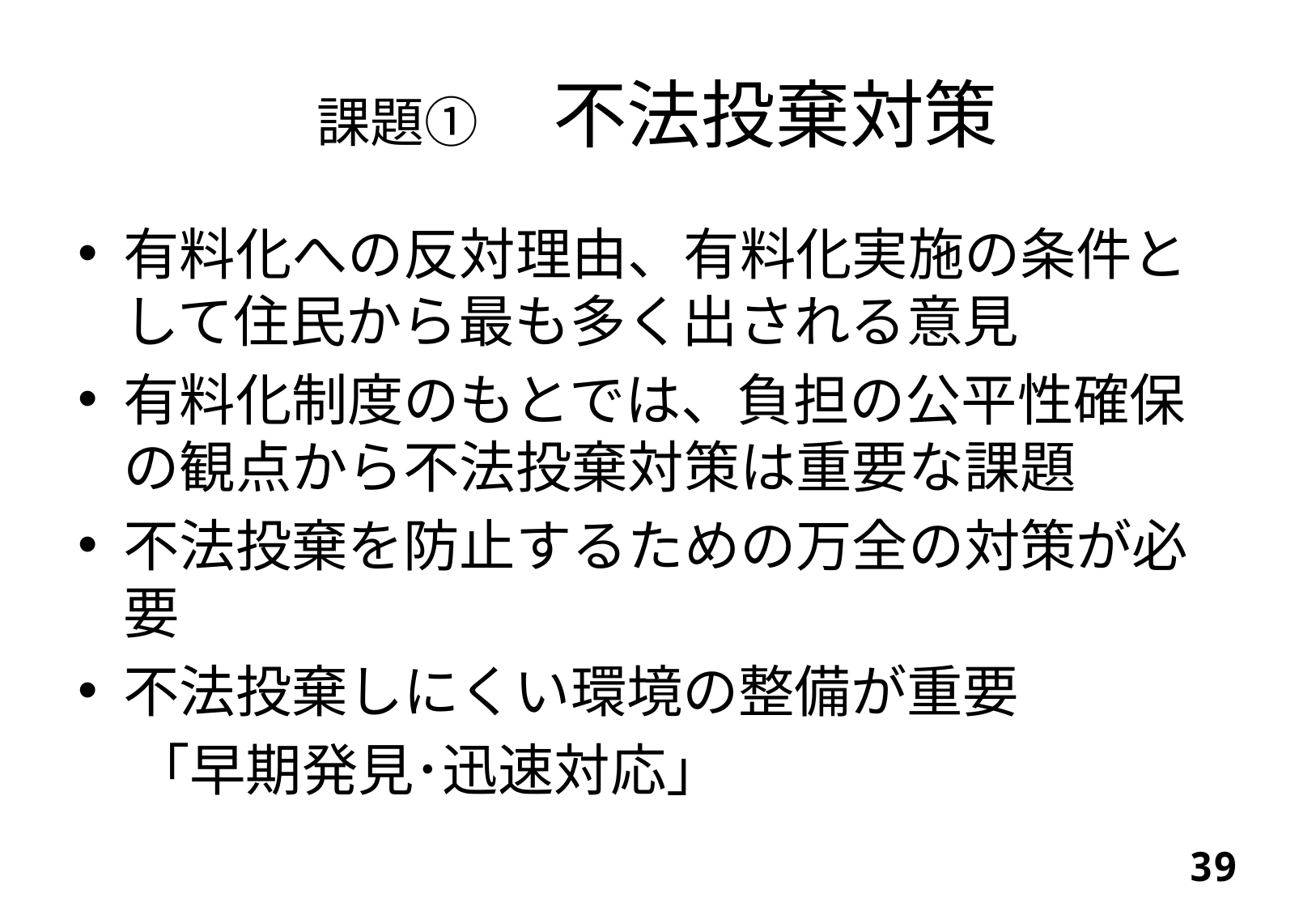

# 課題①　不法投棄対策
有料化への反対理由、有料化実施の条件として住民から最も多く出される意見
有料化制度のもとでは、負担の公平性確保の観点から不法投棄対策は重要な課題
不法投棄を防止するための万全の対策が必要
不法投棄しにくい環境の整備が重要
　「早期発見･迅速対応」

39